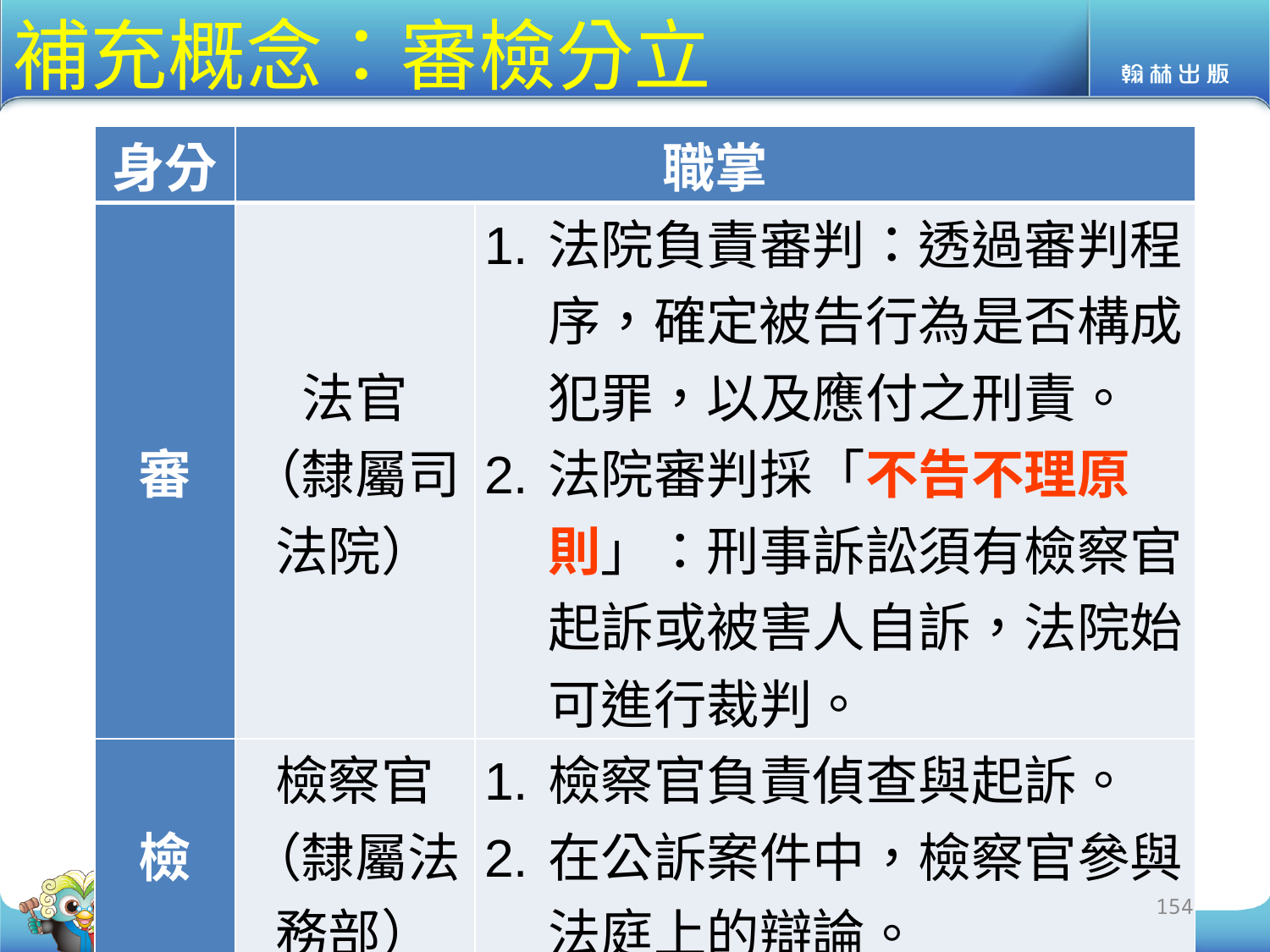

# 補充概念：審檢分立
| 身分 | 職掌 |  |
| --- | --- | --- |
| 審 | 法官 （隸屬司法院） | 法院負責審判：透過審判程序，確定被告行為是否構成犯罪，以及應付之刑責。 法院審判採「不告不理原則」：刑事訴訟須有檢察官起訴或被害人自訴，法院始可進行裁判。 |
| 檢 | 檢察官 （隸屬法務部） | 檢察官負責偵查與起訴。 在公訴案件中，檢察官參與法庭上的辯論。 |
154